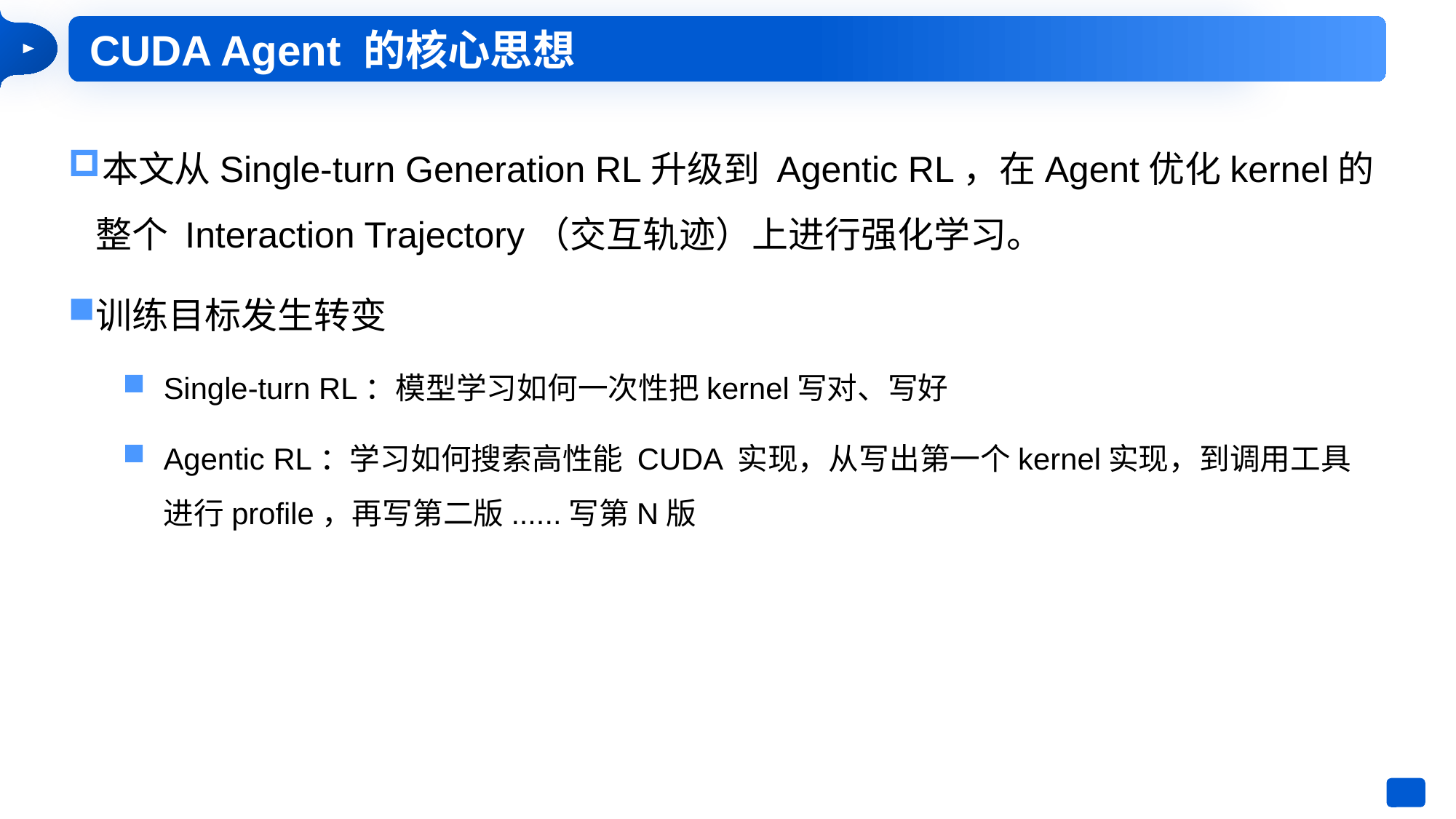

CUDA Agent 的核心思想
本文从Single-turn Generation RL升级到 Agentic RL，在Agent优化kernel的整个 Interaction Trajectory（交互轨迹）上进行强化学习。
训练目标发生转变
Single-turn RL：模型学习如何一次性把kernel写对、写好
Agentic RL：学习如何搜索高性能 CUDA 实现，从写出第一个kernel实现，到调用工具进行profile，再写第二版......写第N版
5